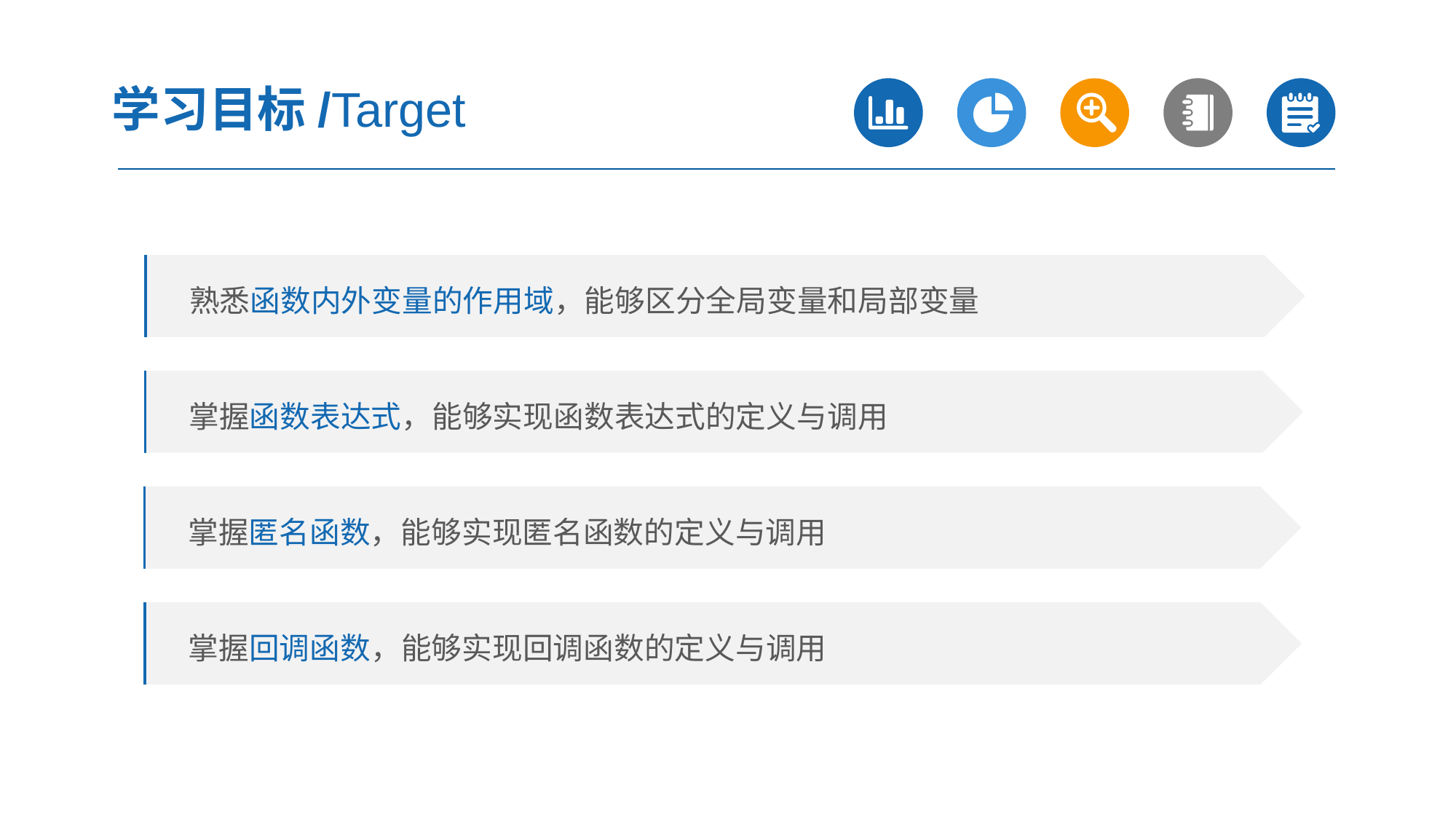

学习目标/Target
    熟悉函数内外变量的作用域，能够区分全局变量和局部变量

    掌握函数表达式，能够实现函数表达式的定义与调用

    掌握匿名函数，能够实现匿名函数的定义与调用

    掌握回调函数，能够实现回调函数的定义与调用